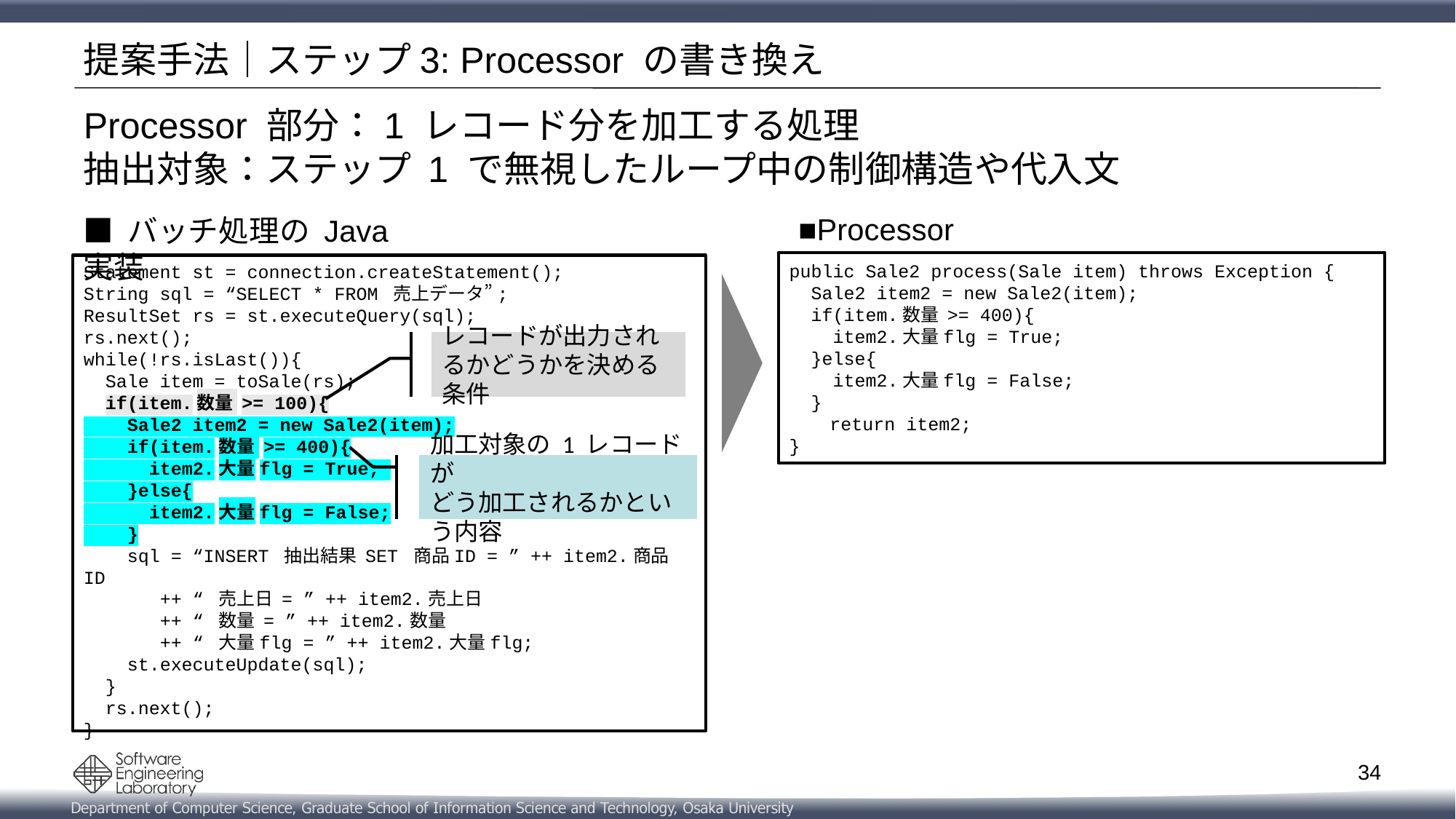

# 提案手法｜ステップ3: Processor の書き換え
Processor 部分：1 レコード分を加工する処理
抽出対象：ステップ 1 で無視したループ中の制御構造や代入文
■Processor
■ バッチ処理の Java 実装
public Sale2 process(Sale item) throws Exception {
  Sale2 item2 = new Sale2(item);
  if(item.数量 >= 400){
    item2.大量flg = True;
  }else{
    item2.大量flg = False;
  }
　　return item2;
}
Statement st = connection.createStatement();
String sql = “SELECT * FROM 売上データ”;
ResultSet rs = st.executeQuery(sql);
rs.next();
while(!rs.isLast()){
  Sale item = toSale(rs);
  if(item.数量 >= 100){
    Sale2 item2 = new Sale2(item);
    if(item.数量 >= 400){
      item2.大量flg = True;
    }else{
      item2.大量flg = False;
    }
    sql = “INSERT 抽出結果 SET 商品ID = ” ++ item2.商品ID
       ++ “ 売上日 = ” ++ item2.売上日
       ++ “ 数量 = ” ++ item2.数量
       ++ “ 大量flg = ” ++ item2.大量flg;
    st.executeUpdate(sql);
  }
  rs.next();
}

レコードが出力されるかどうかを決める条件

加工対象の 1 レコードが
どう加工されるかという内容
34